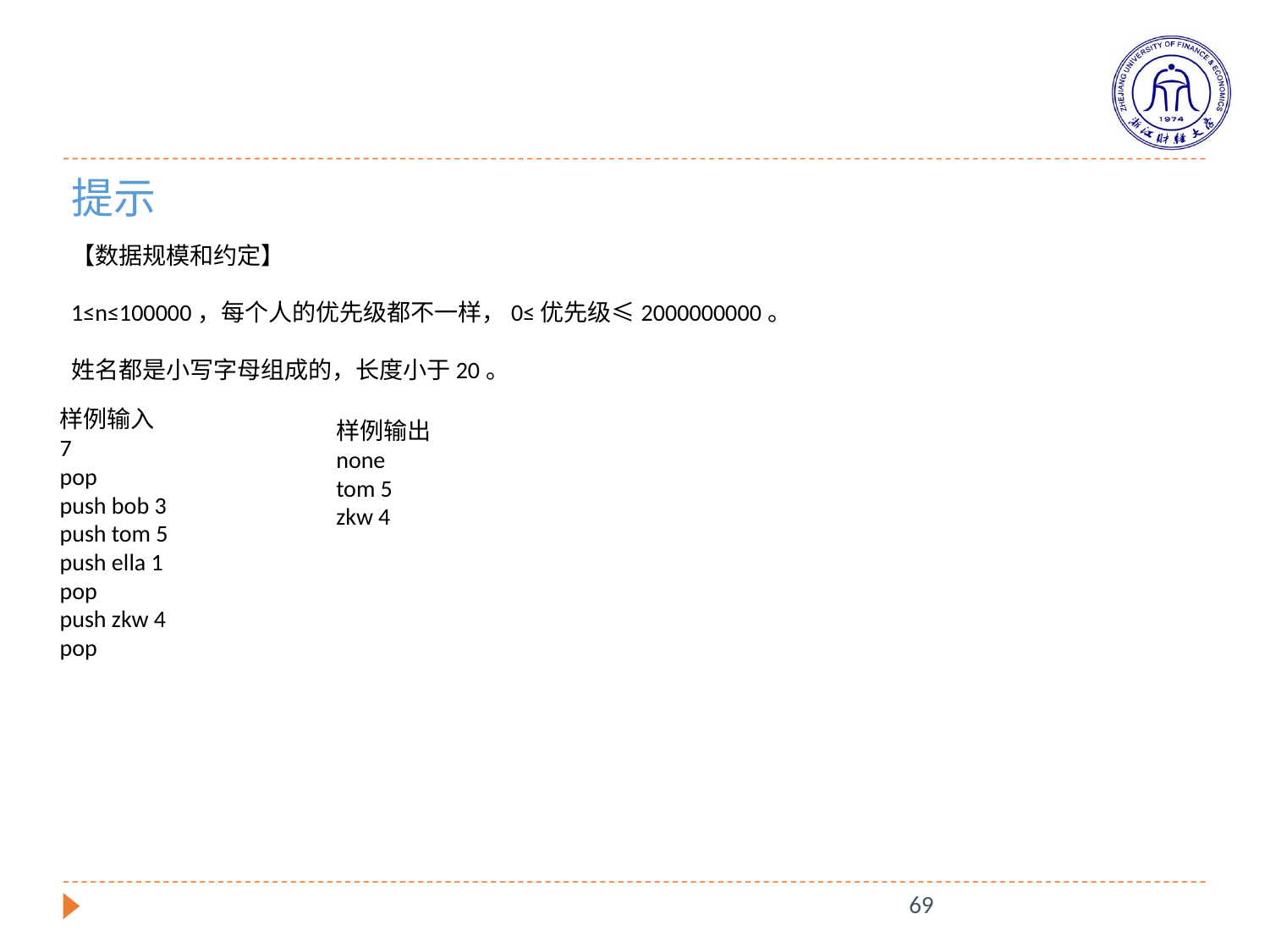

提示
【数据规模和约定】

1≤n≤100000，每个人的优先级都不一样，0≤优先级≤2000000000。

姓名都是小写字母组成的，长度小于20。
样例输入
7
pop
push bob 3
push tom 5
push ella 1
pop
push zkw 4
pop
样例输出
none
tom 5
zkw 4
69